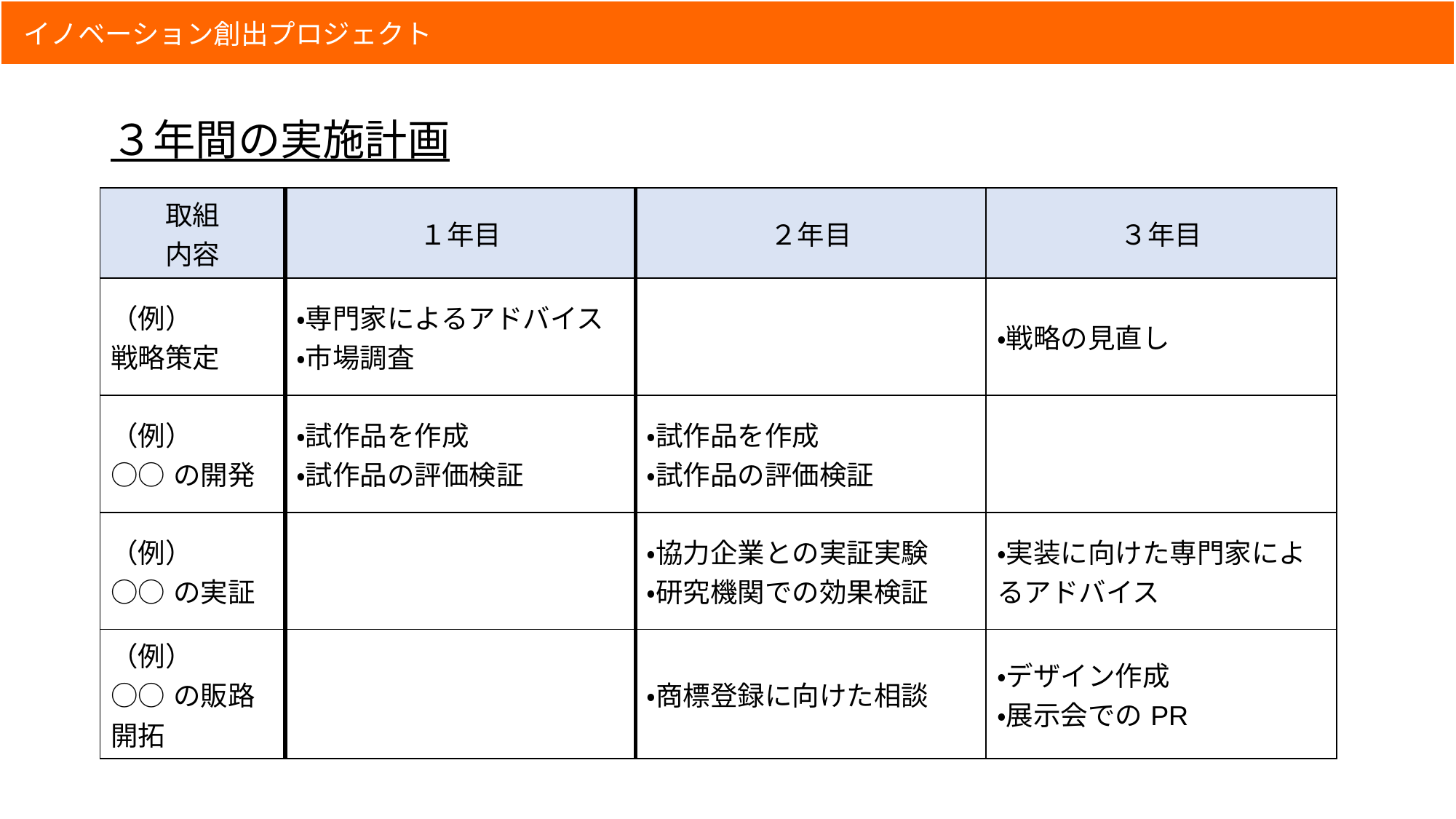

# ３年間の実施計画
| 取組 内容 | １年目 | ２年目 | ３年目 |
| --- | --- | --- | --- |
| （例） 戦略策定 | ・専門家によるアドバイス ・市場調査 |  | ・戦略の見直し |
| （例） ○○の開発 | ・試作品を作成 ・試作品の評価検証 | ・試作品を作成 ・試作品の評価検証 |  |
| （例） ○○の実証 |  | ・協力企業との実証実験 ・研究機関での効果検証 | ・実装に向けた専門家によるアドバイス |
| （例） ○○の販路開拓 |  | ・商標登録に向けた相談 | ・デザイン作成 ・展示会でのPR |